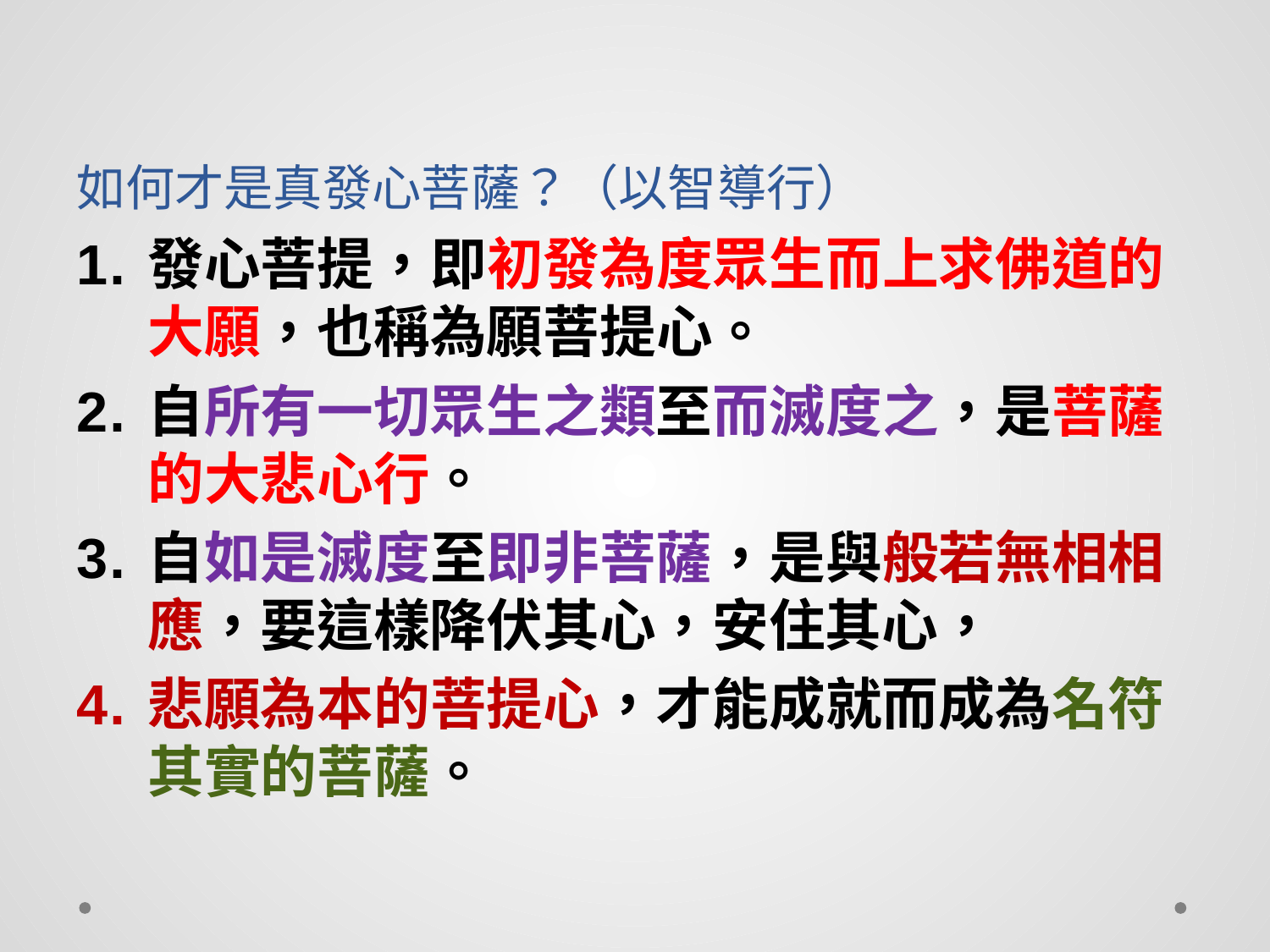

# 如何才是真發心菩薩？（以智導行）
發心菩提，即初發為度眾生而上求佛道的大願，也稱為願菩提心。
自所有一切眾生之類至而滅度之，是菩薩的大悲心行。
自如是滅度至即非菩薩，是與般若無相相應，要這樣降伏其心，安住其心，
悲願為本的菩提心，才能成就而成為名符其實的菩薩。